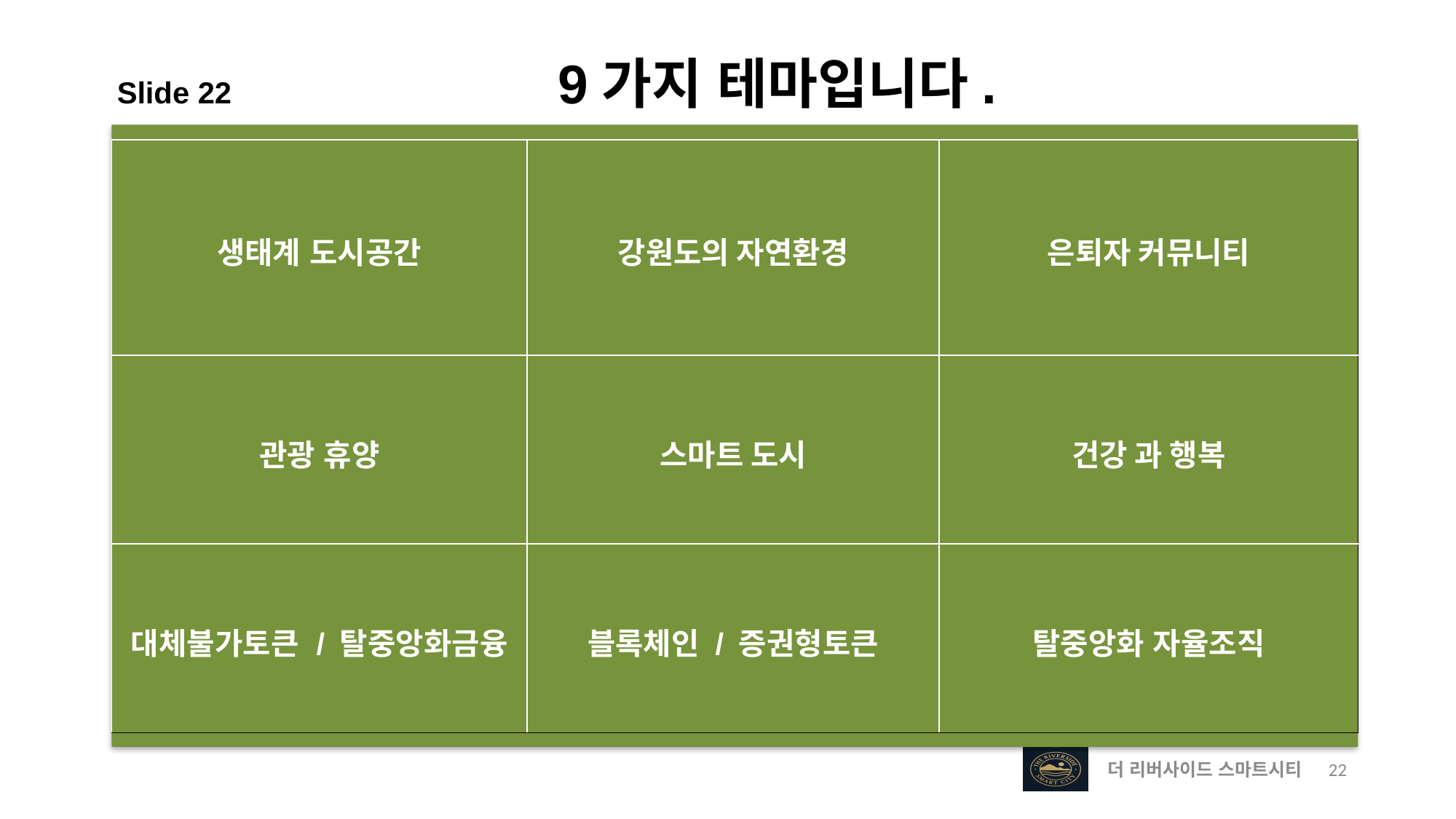

Slide 22                                       9가지 테마입니다.

| 생태계 도시공간 | 강원도의 자연환경 | 은퇴자 커뮤니티 |
| --- | --- | --- |
| 관광 휴양 | 스마트 도시 | 건강 과 행복 |
| 대체불가토큰 / 탈중앙화금융 | 블록체인 / 증권형토큰 | 탈중앙화 자율조직 |
             더 리버사이드 스마트시티
  22